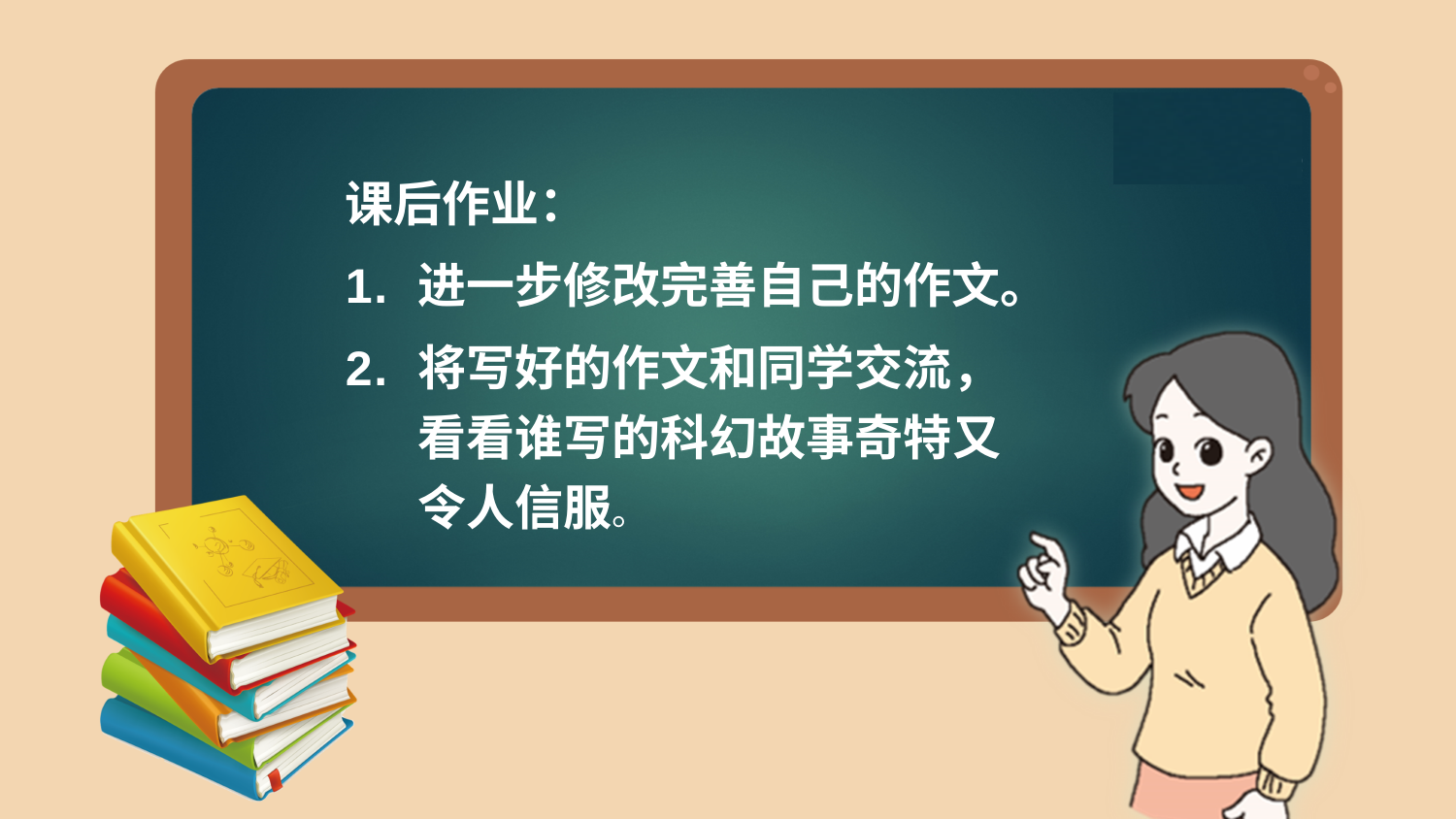

课后作业：
进一步修改完善自己的作文。
将写好的作文和同学交流，看看谁写的科幻故事奇特又令人信服。